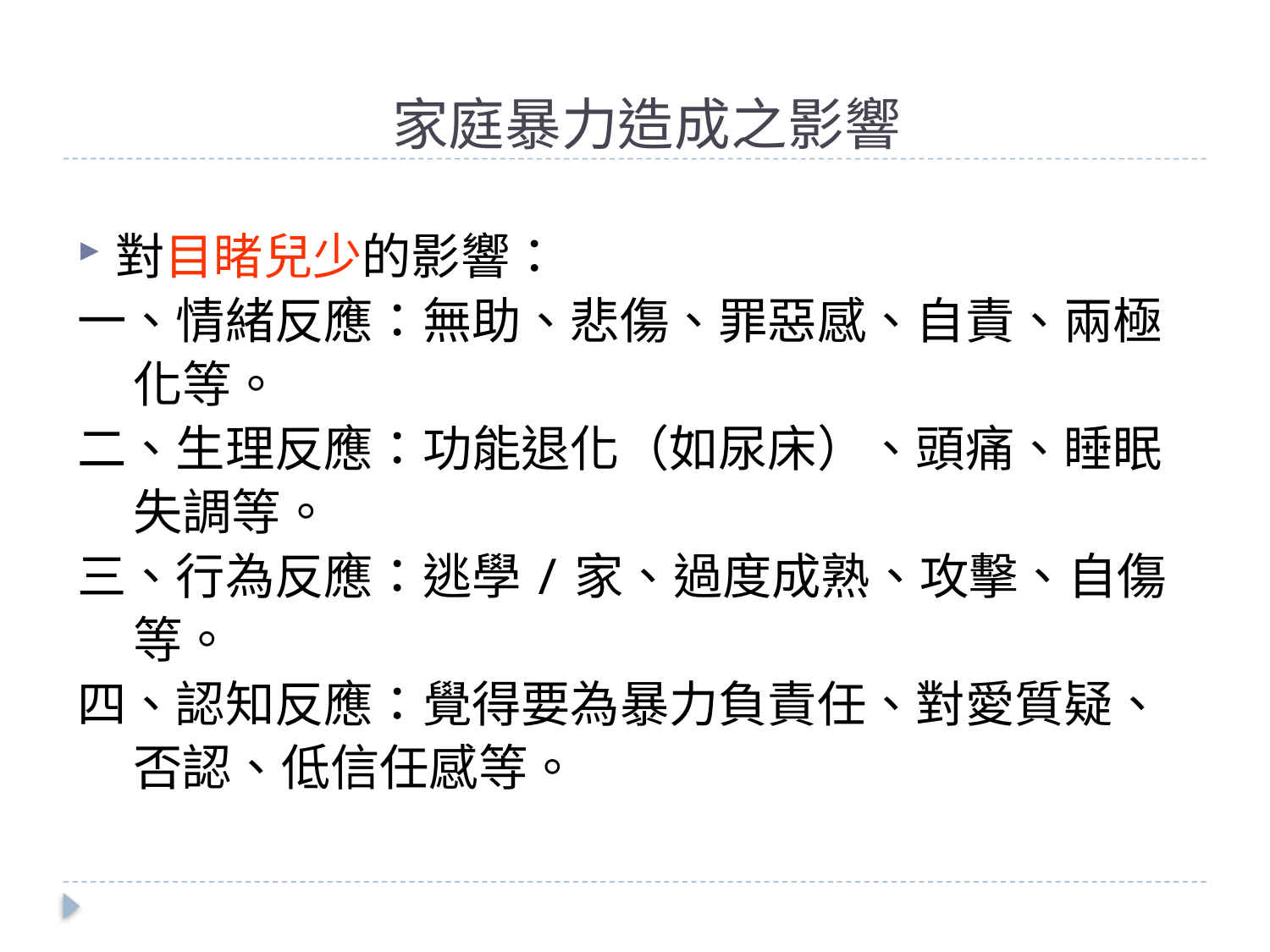

# 家庭暴力造成之影響
對目睹兒少的影響：
一、情緒反應：無助、悲傷、罪惡感、自責、兩極
    化等。
二、生理反應：功能退化（如尿床）、頭痛、睡眠
    失調等。
三、行為反應：逃學/家、過度成熟、攻擊、自傷
    等。
四、認知反應：覺得要為暴力負責任、對愛質疑、
    否認、低信任感等。